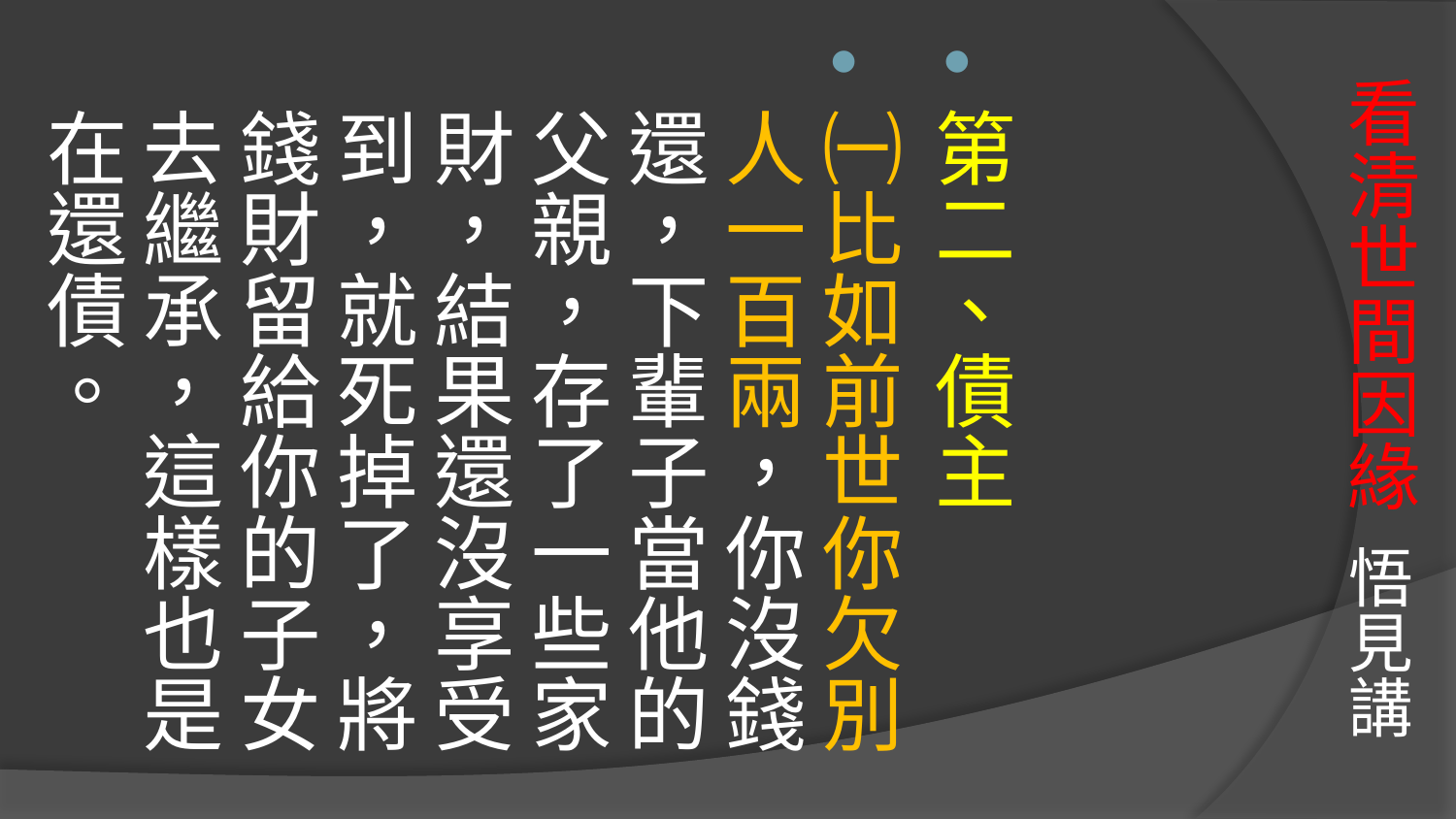

# 看清世間因緣  悟見講
第二、債主
㈠比如前世你欠別人一百兩，你沒錢還，下輩子當他的父親，存了一些家財，結果還沒享受到，就死掉了，將錢財留給你的子女去繼承，這樣也是在還債。